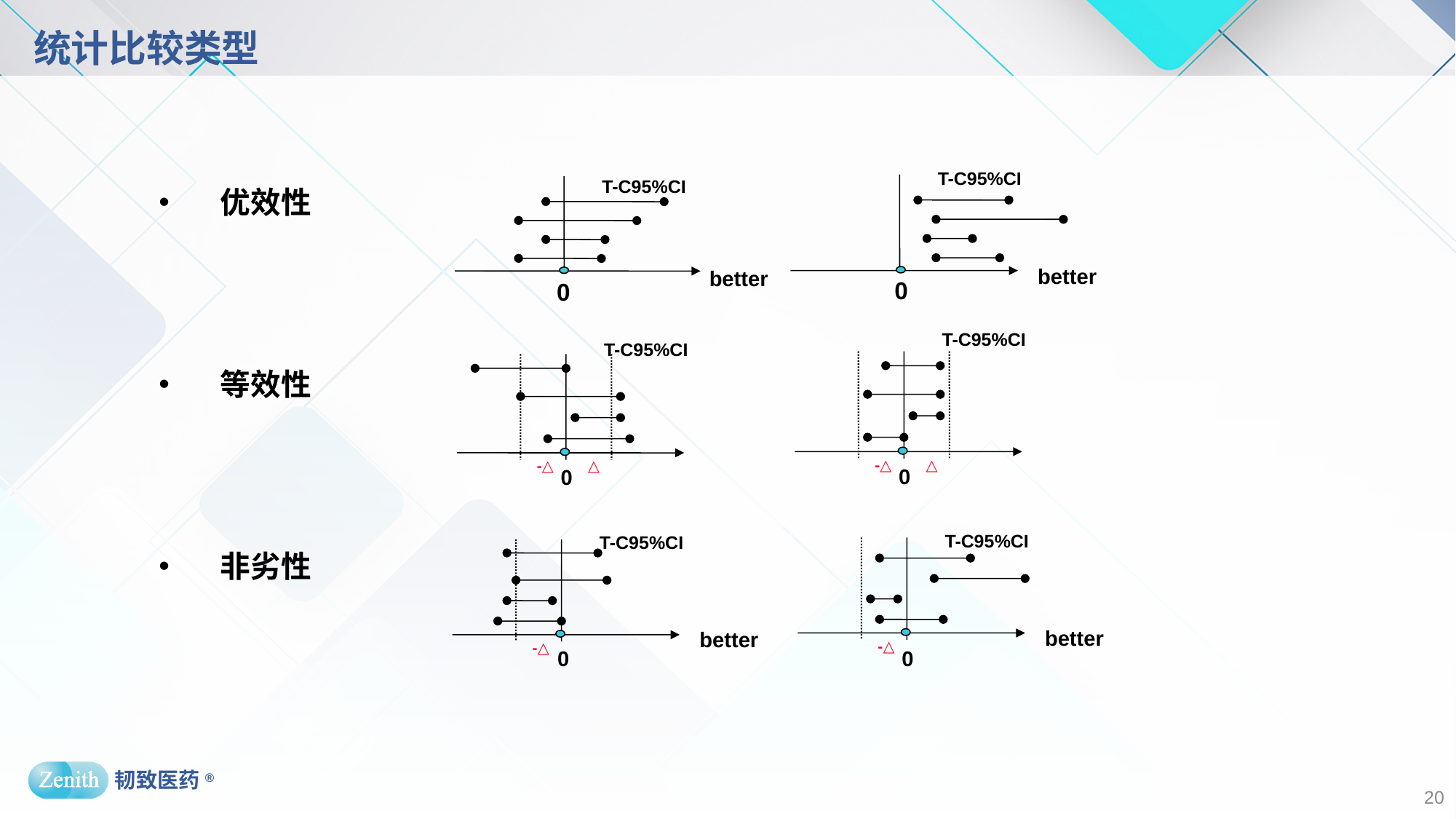

# 统计比较类型
T-C95%CI

better

0

T-C95%CI

better

0
优效性

等效性

非劣性

T-C95%CI

-△
△

0
T-C95%CI

-△
△

0
T-C95%CI

better

-△

0
T-C95%CI

better

-△

0
20